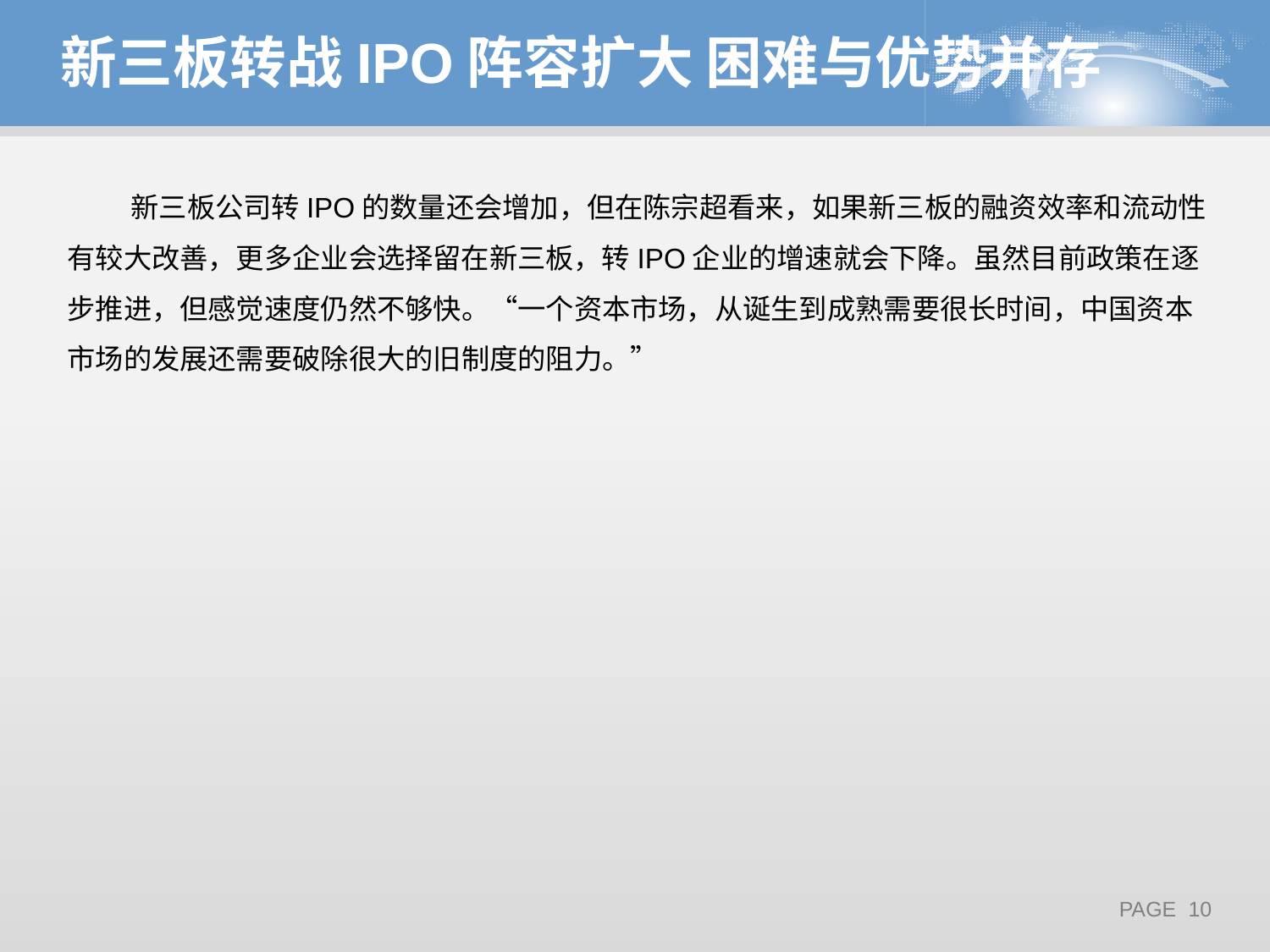

新三板转战IPO阵容扩大 困难与优势并存
新三板公司转IPO的数量还会增加，但在陈宗超看来，如果新三板的融资效率和流动性有较大改善，更多企业会选择留在新三板，转IPO企业的增速就会下降。虽然目前政策在逐步推进，但感觉速度仍然不够快。“一个资本市场，从诞生到成熟需要很长时间，中国资本市场的发展还需要破除很大的旧制度的阻力。”